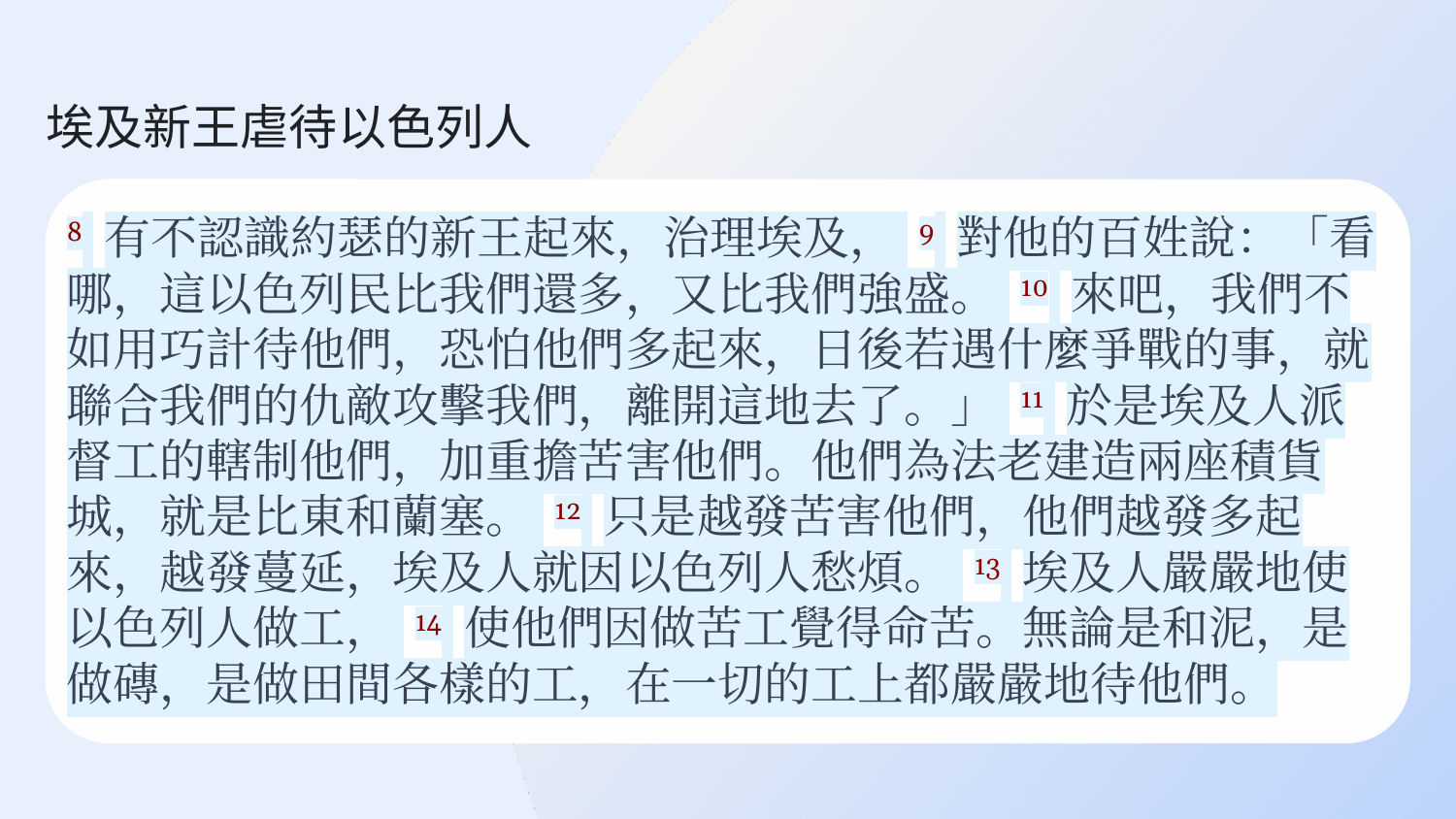

# 埃及新王虐待以色列人

8 有不認識約瑟的新王起來，治理埃及， 9 對他的百姓說：「看哪，這以色列民比我們還多，又比我們強盛。 10 來吧，我們不如用巧計待他們，恐怕他們多起來，日後若遇什麼爭戰的事，就聯合我們的仇敵攻擊我們，離開這地去了。」 11 於是埃及人派督工的轄制他們，加重擔苦害他們。他們為法老建造兩座積貨城，就是比東和蘭塞。 12 只是越發苦害他們，他們越發多起來，越發蔓延，埃及人就因以色列人愁煩。 13 埃及人嚴嚴地使以色列人做工， 14 使他們因做苦工覺得命苦。無論是和泥，是做磚，是做田間各樣的工，在一切的工上都嚴嚴地待他們。